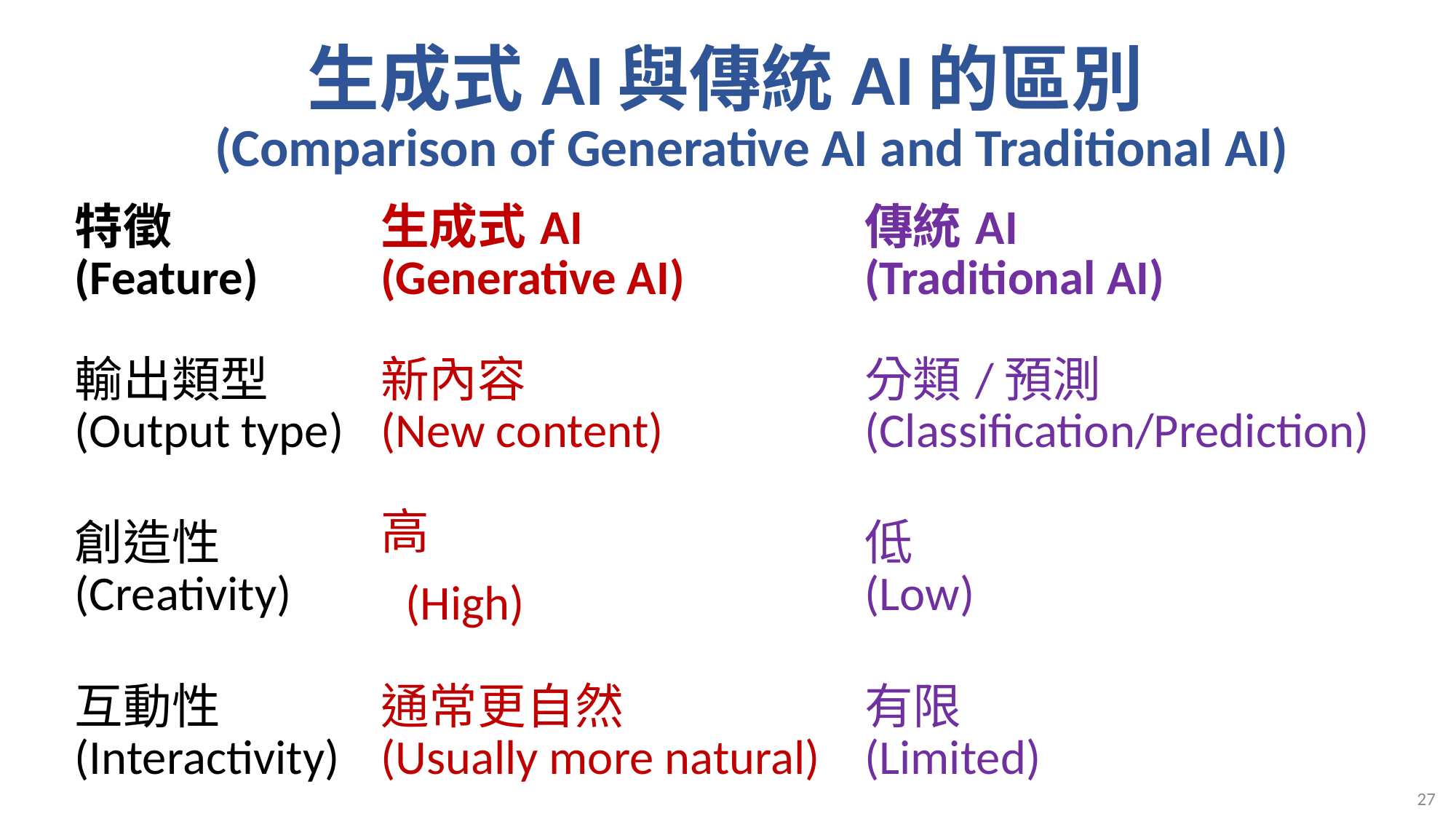

# 生成式AI與傳統AI的區別 (Comparison of Generative AI and Traditional AI)
| 特徵 (Feature) | 生成式AI (Generative AI) | 傳統AI (Traditional AI) |
| --- | --- | --- |
| 輸出類型 (Output type) | 新內容 (New content) | 分類/預測 (Classification/Prediction) |
| 創造性 (Creativity) | 高 (High) | 低 (Low) |
| 互動性 (Interactivity) | 通常更自然 (Usually more natural) | 有限 (Limited) |
27